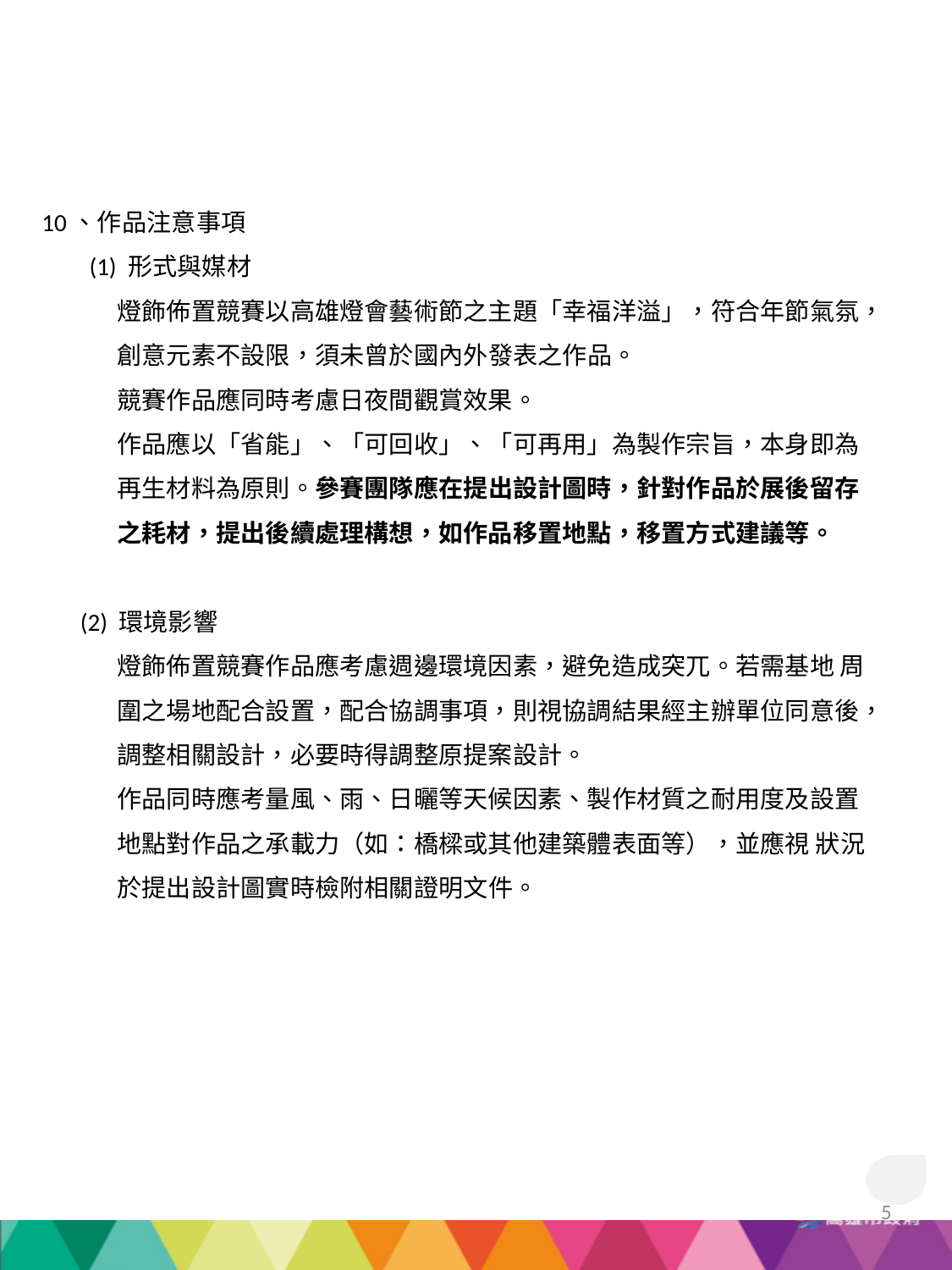

10、作品注意事項
	(1) 形式與媒材
燈飾佈置競賽以高雄燈會藝術節之主題「幸福洋溢」，符合年節氣氛，創意元素不設限，須未曾於國內外發表之作品。
競賽作品應同時考慮日夜間觀賞效果。
作品應以「省能」、「可回收」、「可再用」為製作宗旨，本身即為再生材料為原則。參賽團隊應在提出設計圖時，針對作品於展後留存之耗材，提出後續處理構想，如作品移置地點，移置方式建議等。

       (2) 環境影響
燈飾佈置競賽作品應考慮週邊環境因素，避免造成突兀。若需基地 周圍之場地配合設置，配合協調事項，則視協調結果經主辦單位同意後，調整相關設計，必要時得調整原提案設計。
作品同時應考量風、雨、日曬等天候因素、製作材質之耐用度及設置地點對作品之承載力（如：橋樑或其他建築體表面等），並應視 狀況於提出設計圖實時檢附相關證明文件。
5